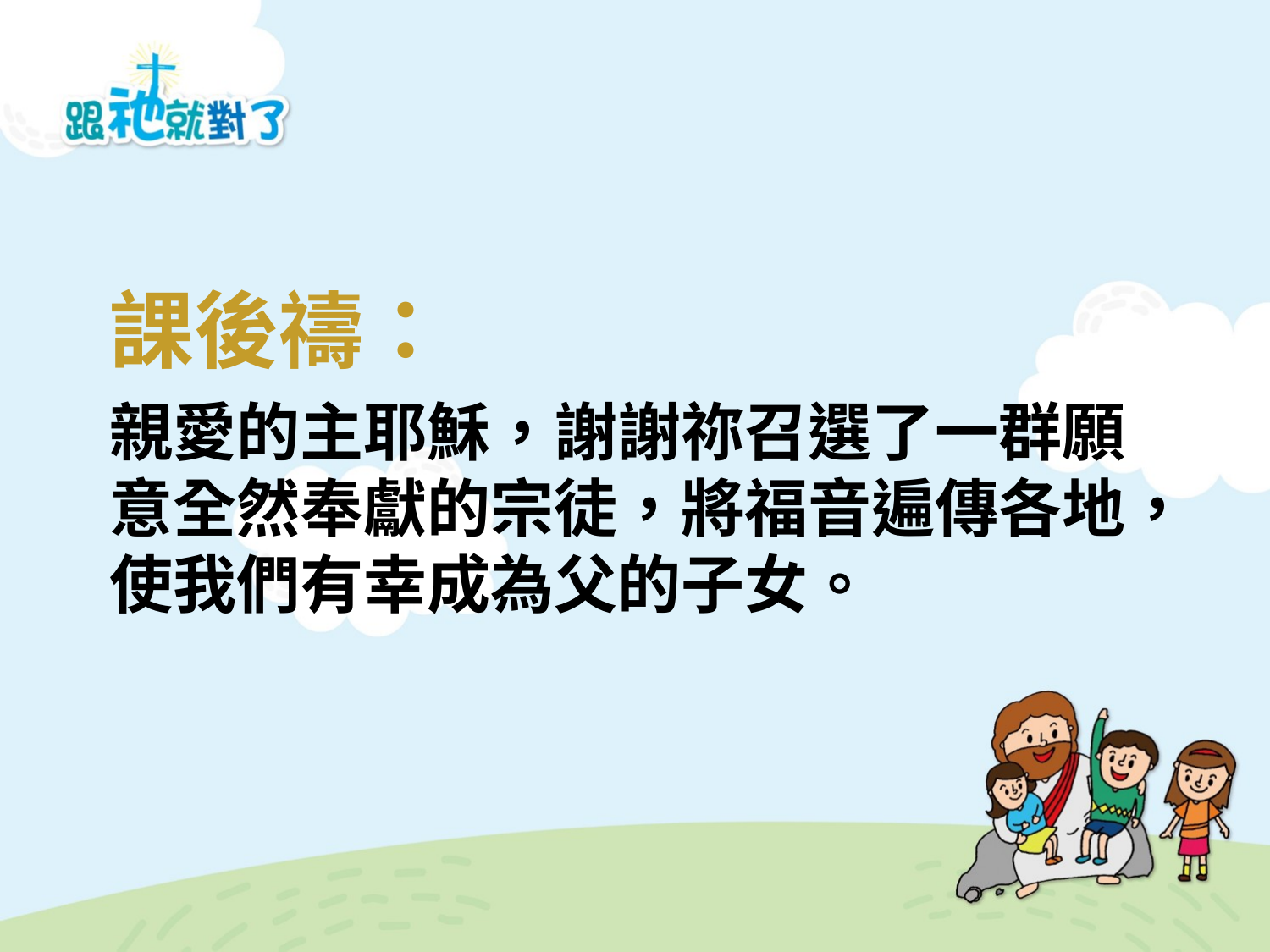

課後禱：
親愛的主耶穌，謝謝祢召選了一群願意全然奉獻的宗徒，將福音遍傳各地，使我們有幸成為父的子女。